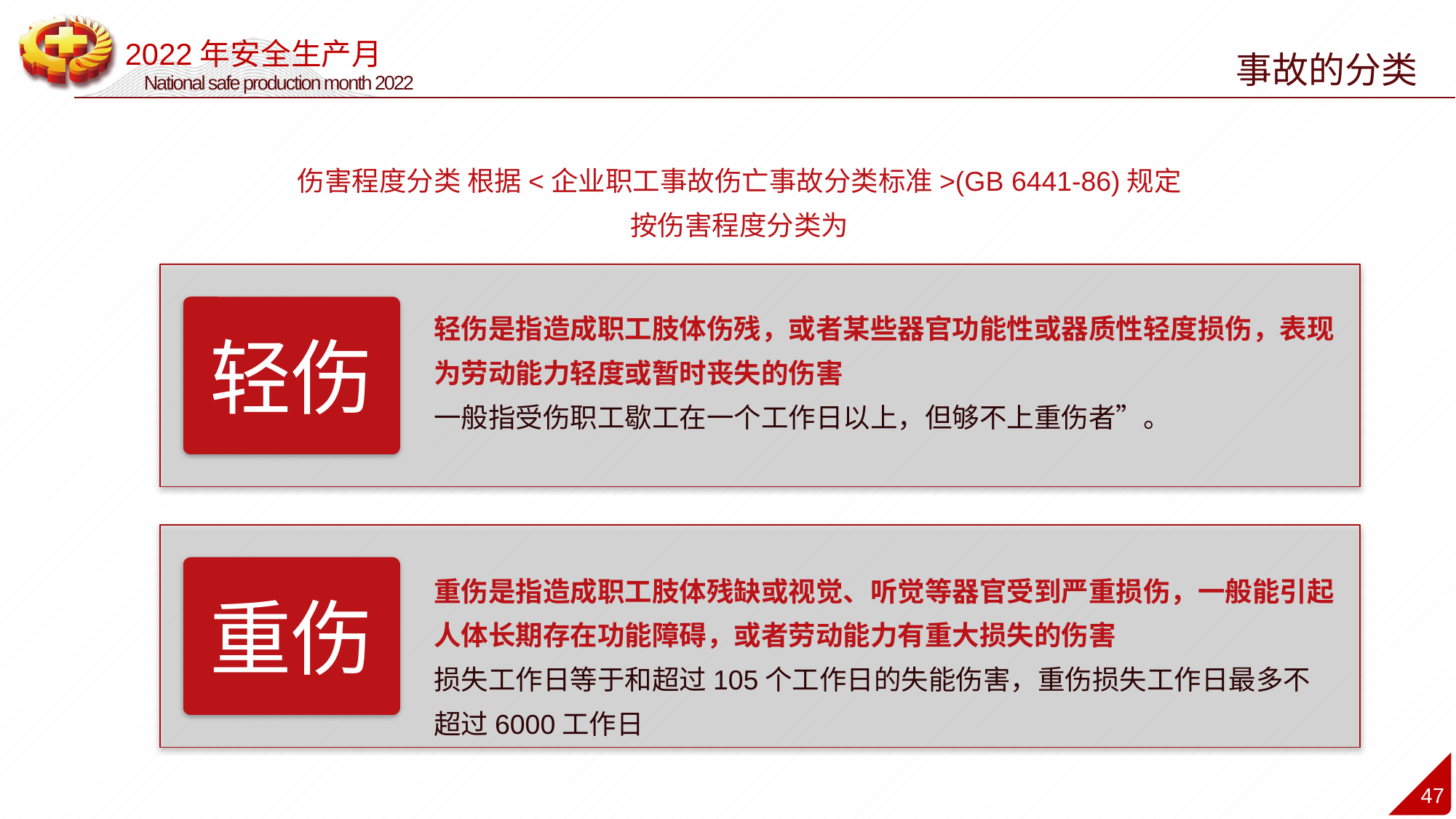

事故的分类
伤害程度分类 根据<企业职工事故伤亡事故分类标准>(GB 6441-86)规定
按伤害程度分类为

轻伤是指造成职工肢体伤残，或者某些器官功能性或器质性轻度损伤，表现为劳动能力轻度或暂时丧失的伤害
一般指受伤职工歇工在一个工作日以上，但够不上重伤者”。
轻伤

重伤
重伤是指造成职工肢体残缺或视觉、听觉等器官受到严重损伤，一般能引起人体长期存在功能障碍，或者劳动能力有重大损失的伤害
损失工作日等于和超过105个工作日的失能伤害，重伤损失工作日最多不超过6000工作日